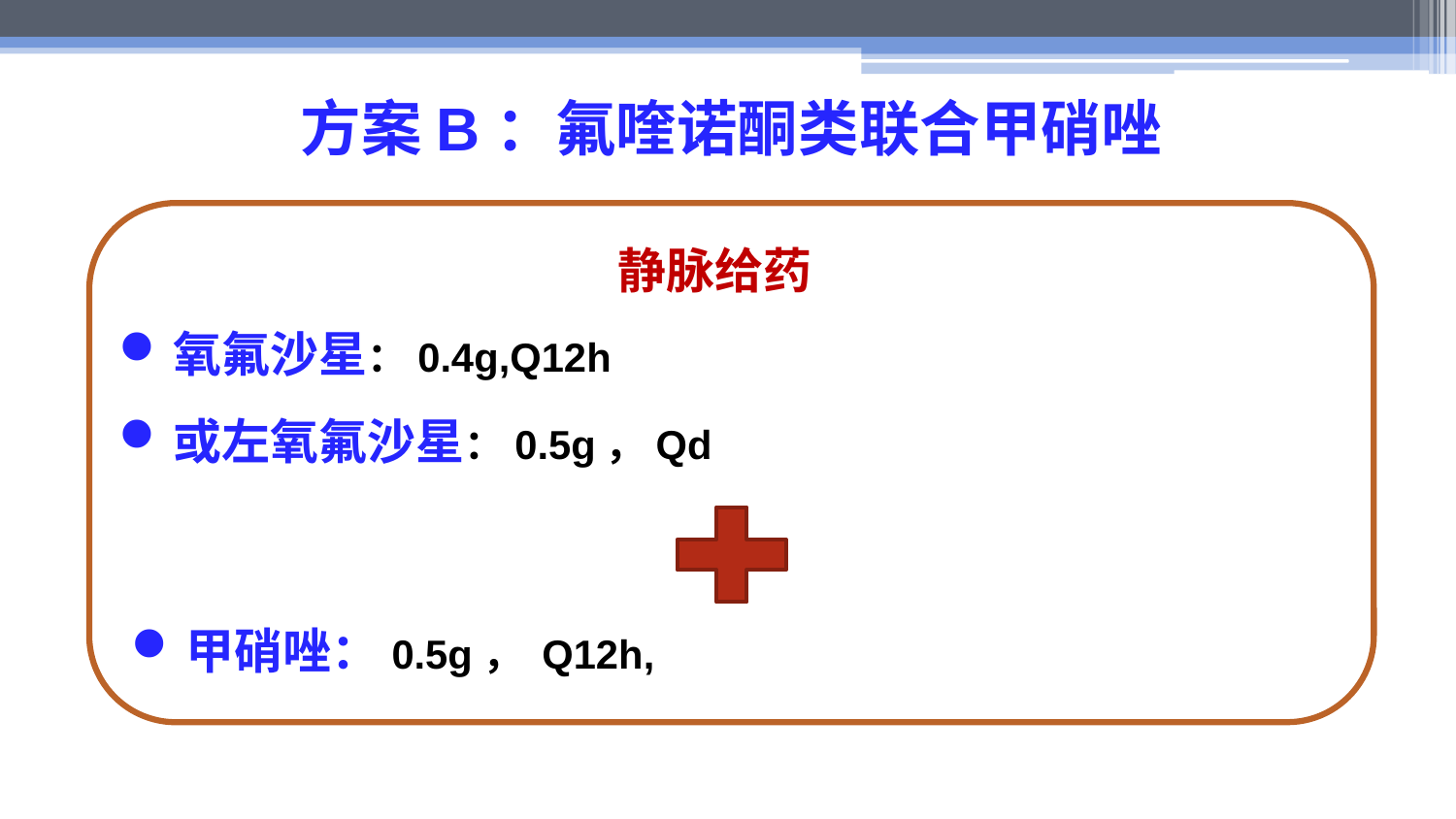

# 方案B：氟喹诺酮类联合甲硝唑

静脉给药
氧氟沙星：0.4g,Q12h
或左氧氟沙星：0.5g，Qd

甲硝唑：0.5g， Q12h,